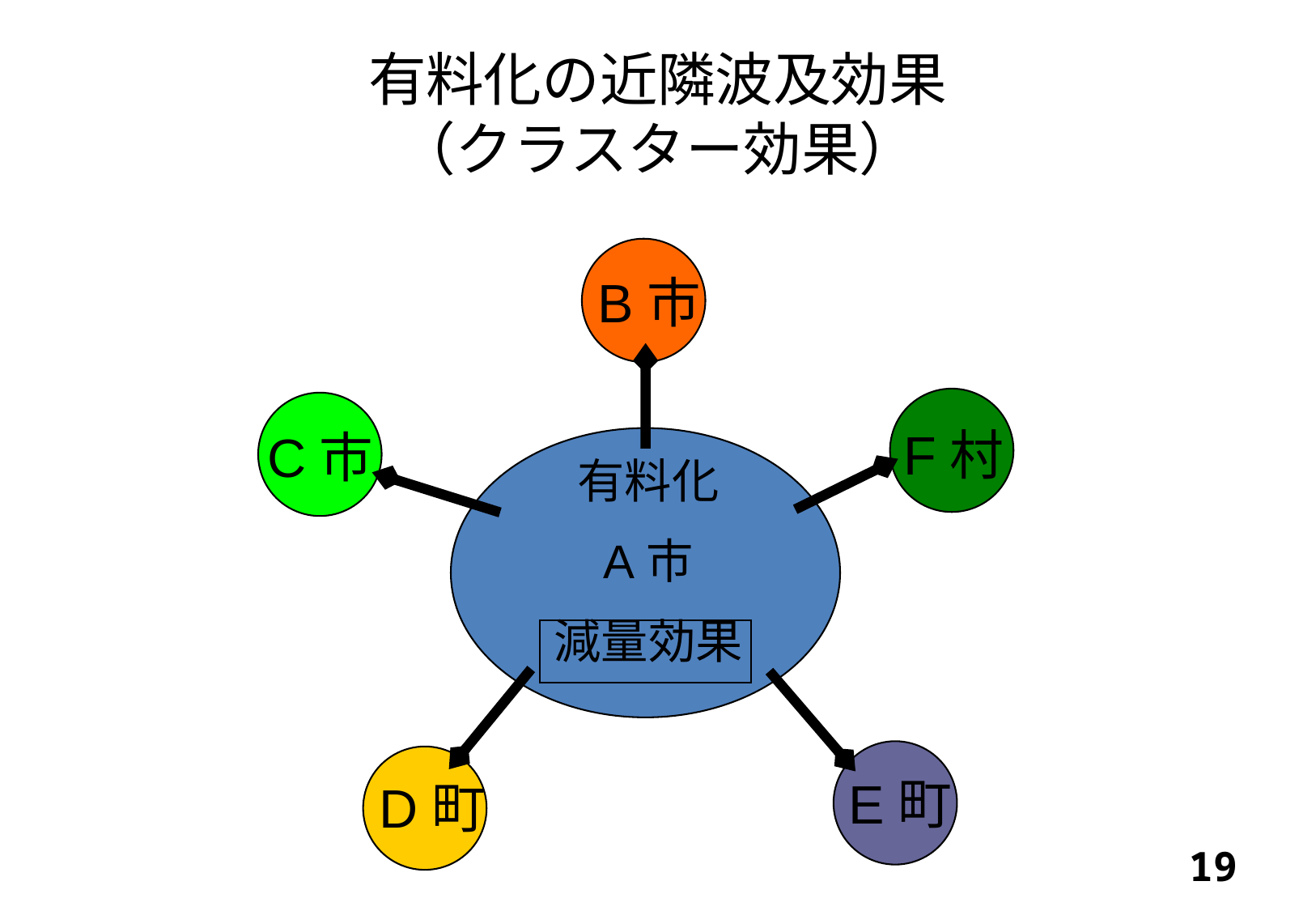

# 有料化の近隣波及効果 （クラスター効果）

B市

F村
C市

有料化
A市
減量効果

E町
D町
19